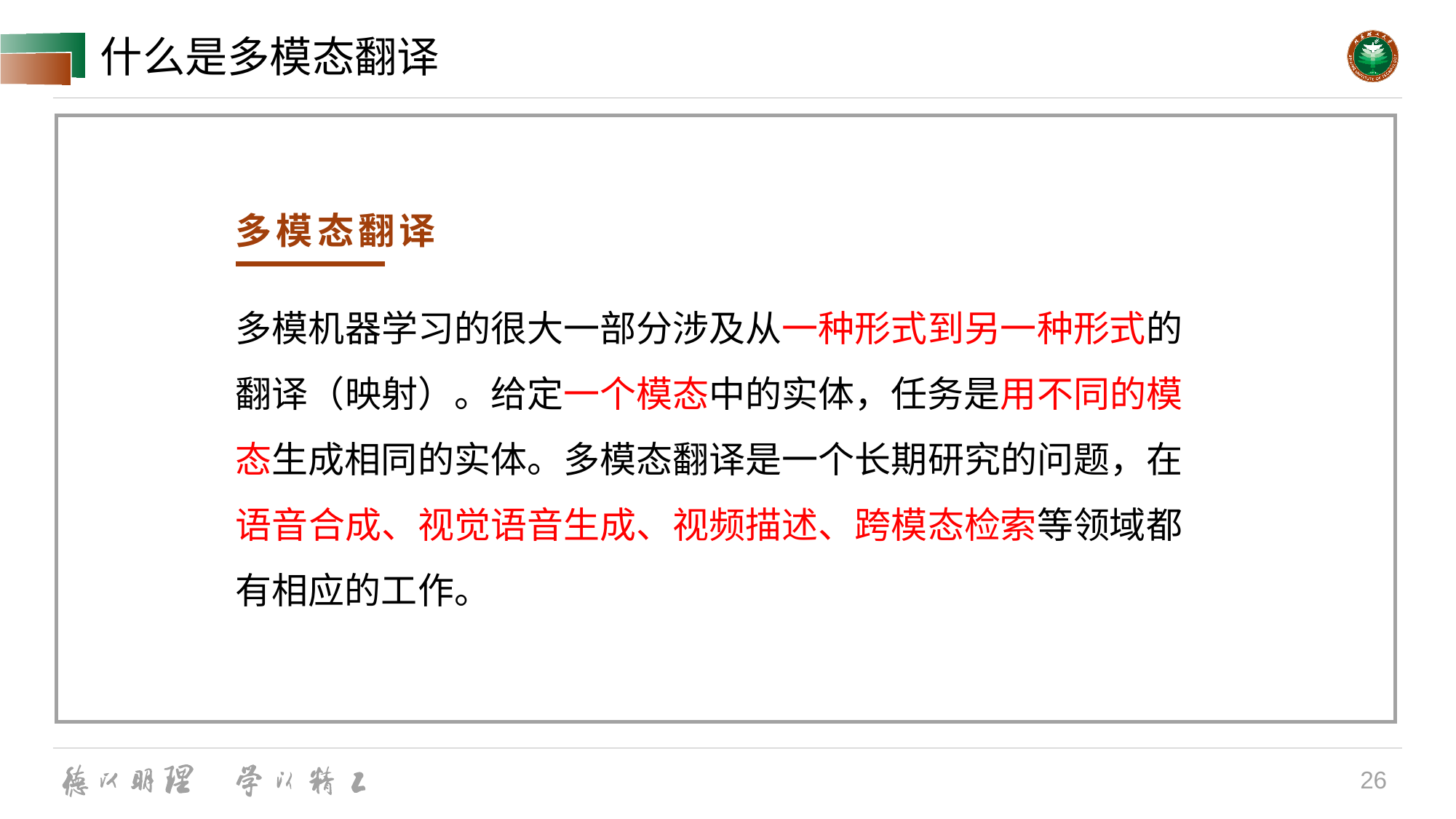

# 什么是多模态翻译

多模态翻译
多模机器学习的很大一部分涉及从一种形式到另一种形式的翻译（映射）。给定一个模态中的实体，任务是用不同的模态生成相同的实体。多模态翻译是一个长期研究的问题，在语音合成、视觉语音生成、视频描述、跨模态检索等领域都有相应的工作。